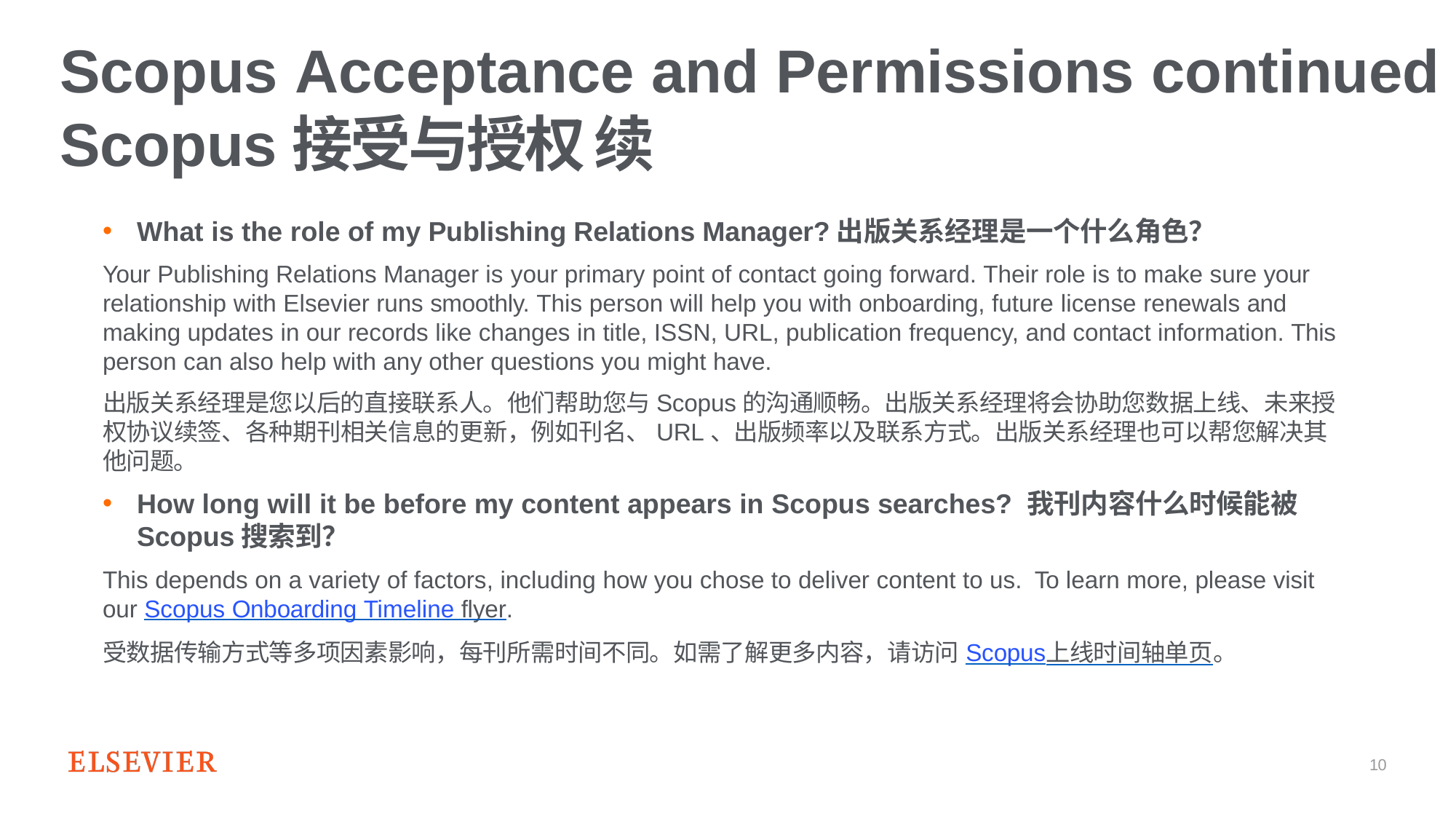

# Scopus Acceptance and Permissions continued Scopus接受与授权 续
What is the role of my Publishing Relations Manager?出版关系经理是一个什么角色？
Your Publishing Relations Manager is your primary point of contact going forward. Their role is to make sure your relationship with Elsevier runs smoothly. This person will help you with onboarding, future license renewals and making updates in our records like changes in title, ISSN, URL, publication frequency, and contact information. This person can also help with any other questions you might have.
出版关系经理是您以后的直接联系人。他们帮助您与Scopus的沟通顺畅。出版关系经理将会协助您数据上线、未来授权协议续签、各种期刊相关信息的更新，例如刊名、URL、出版频率以及联系方式。出版关系经理也可以帮您解决其他问题。
How long will it be before my content appears in Scopus searches? 我刊内容什么时候能被
Scopus搜索到？
This depends on a variety of factors, including how you chose to deliver content to us. To learn more, please visit our Scopus Onboarding Timeline flyer.
受数据传输方式等多项因素影响，每刊所需时间不同。如需了解更多内容，请访问Scopus上线时间轴单页。
10